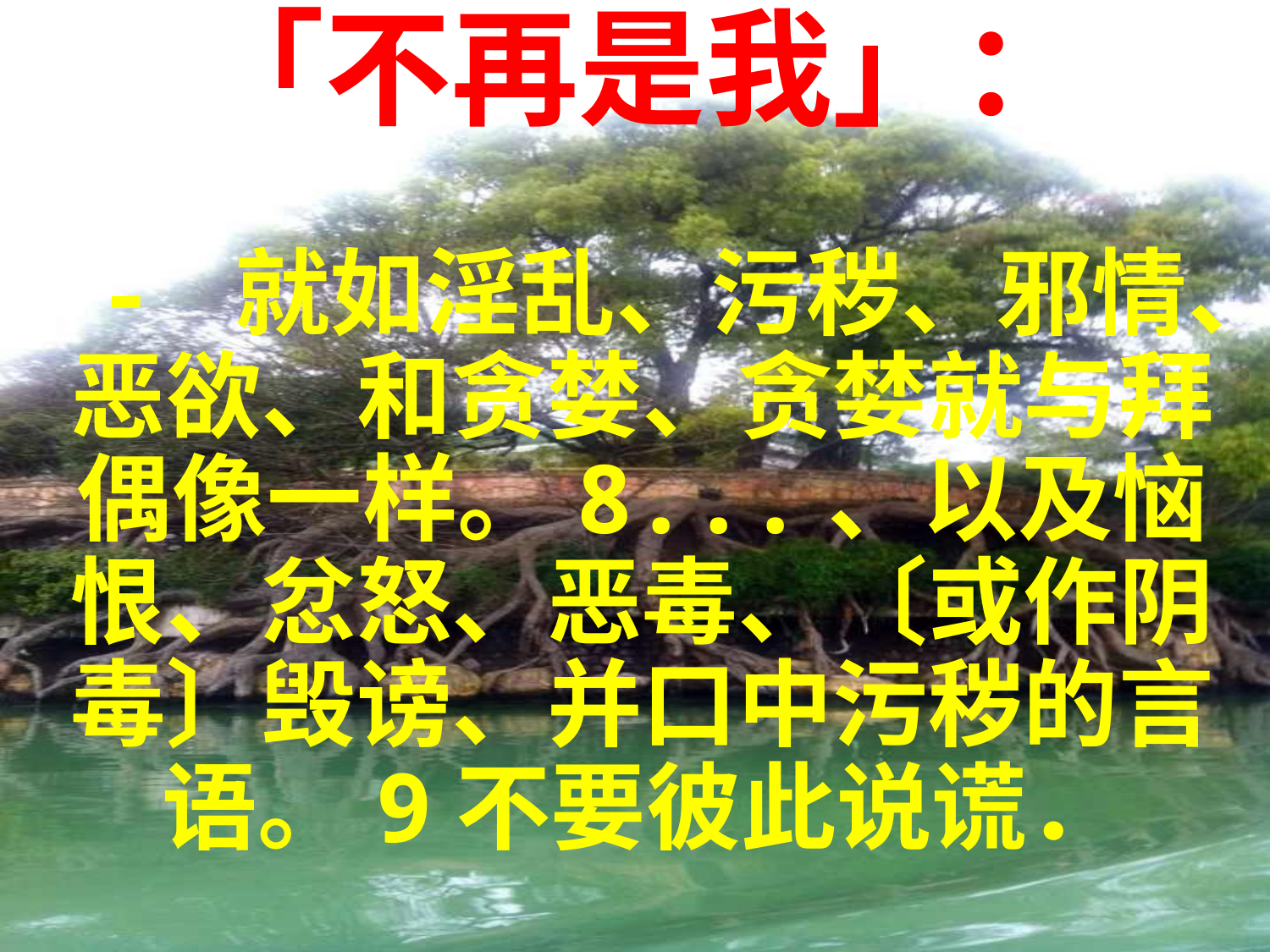

「不再是我」：

- 就如淫乱、污秽、邪情、恶欲、和贪婪、贪婪就与拜偶像一样。8...、以及恼恨、忿怒、恶毒、〔或作阴毒〕毁谤、并口中污秽的言语。9不要彼此说谎．